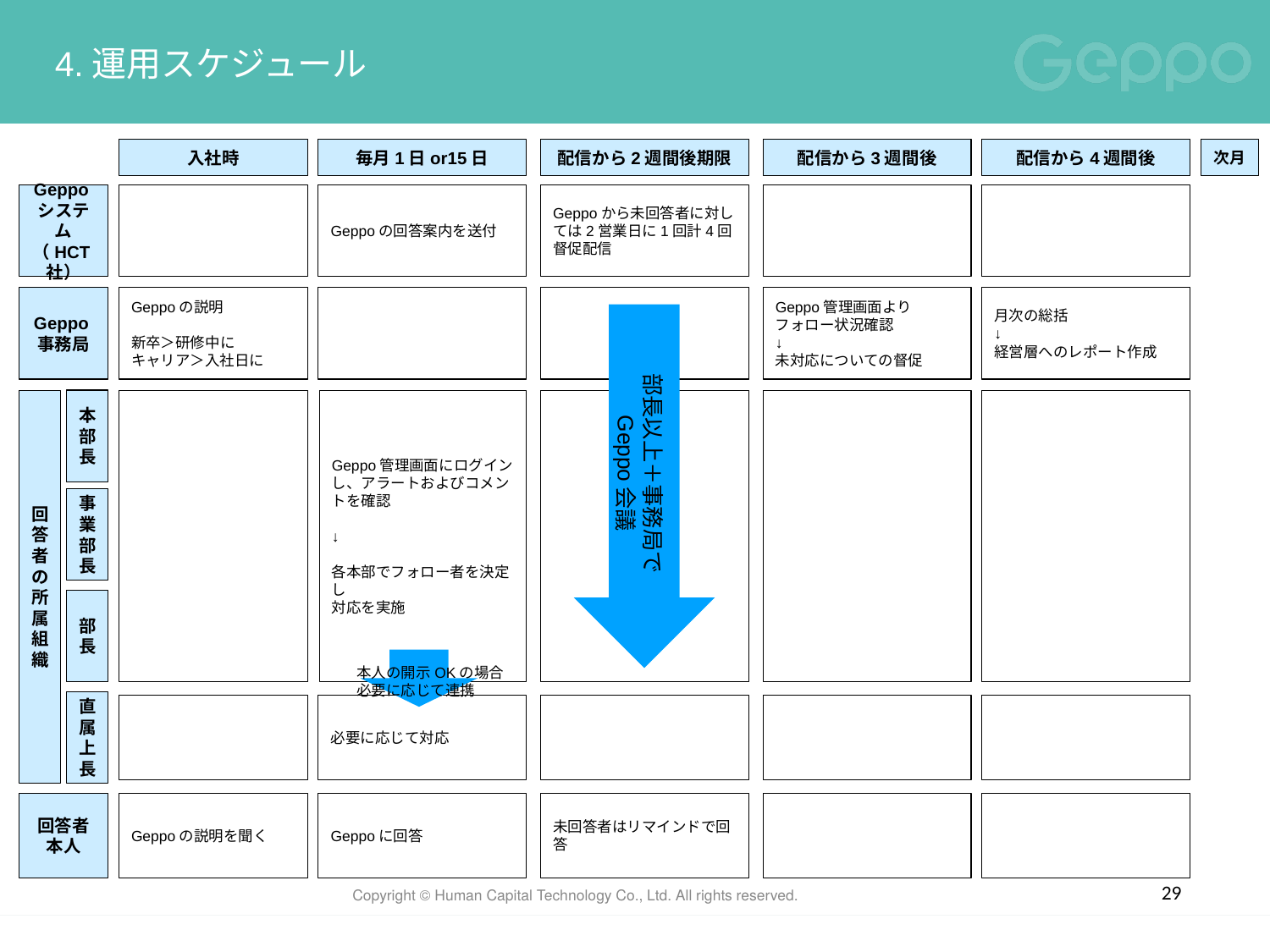

# 4.運用スケジュール
入社時
毎月1日or15日
配信から2週間後期限
配信から3週間後
配信から4週間後
次月
Geppoシステム
（HCT社）

Geppoの回答案内を送付
Geppoから未回答者に対しては2営業日に1回計4回督促配信

Geppo事務局
Geppoの説明

新卒＞研修中に
キャリア＞入社日に

Geppo管理画面より
フォロー状況確認
↓
未対応についての督促
月次の総括
↓
経営層へのレポート作成

部長以上＋事務局で
Geppo会議
回答者の所属組織
本部長

Geppo管理画面にログインし、アラートおよびコメントを確認

↓

各本部でフォロー者を決定し
対応を実施
事業部長
部長

本人の開示OKの場合
必要に応じて連携
直属上長

必要に応じて対応

回答者
本人
Geppoの説明を聞く
Geppoに回答
未回答者はリマインドで回答